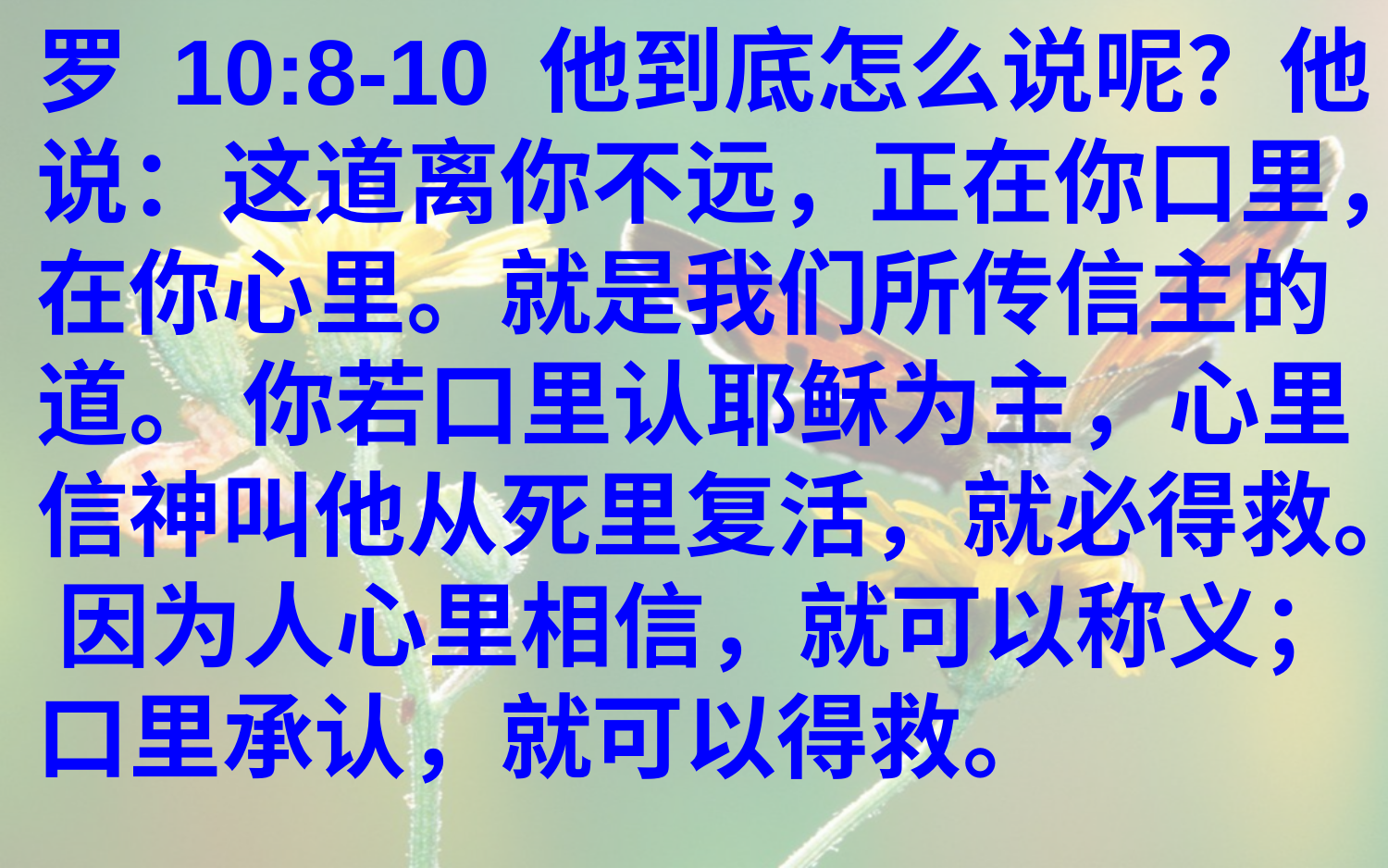

罗 10:8-10 他到底怎么说呢？他说：这道离你不远，正在你口里，在你心里。就是我们所传信主的道。 你若口里认耶稣为主，心里信神叫他从死里复活，就必得救。 因为人心里相信，就可以称义；口里承认，就可以得救。